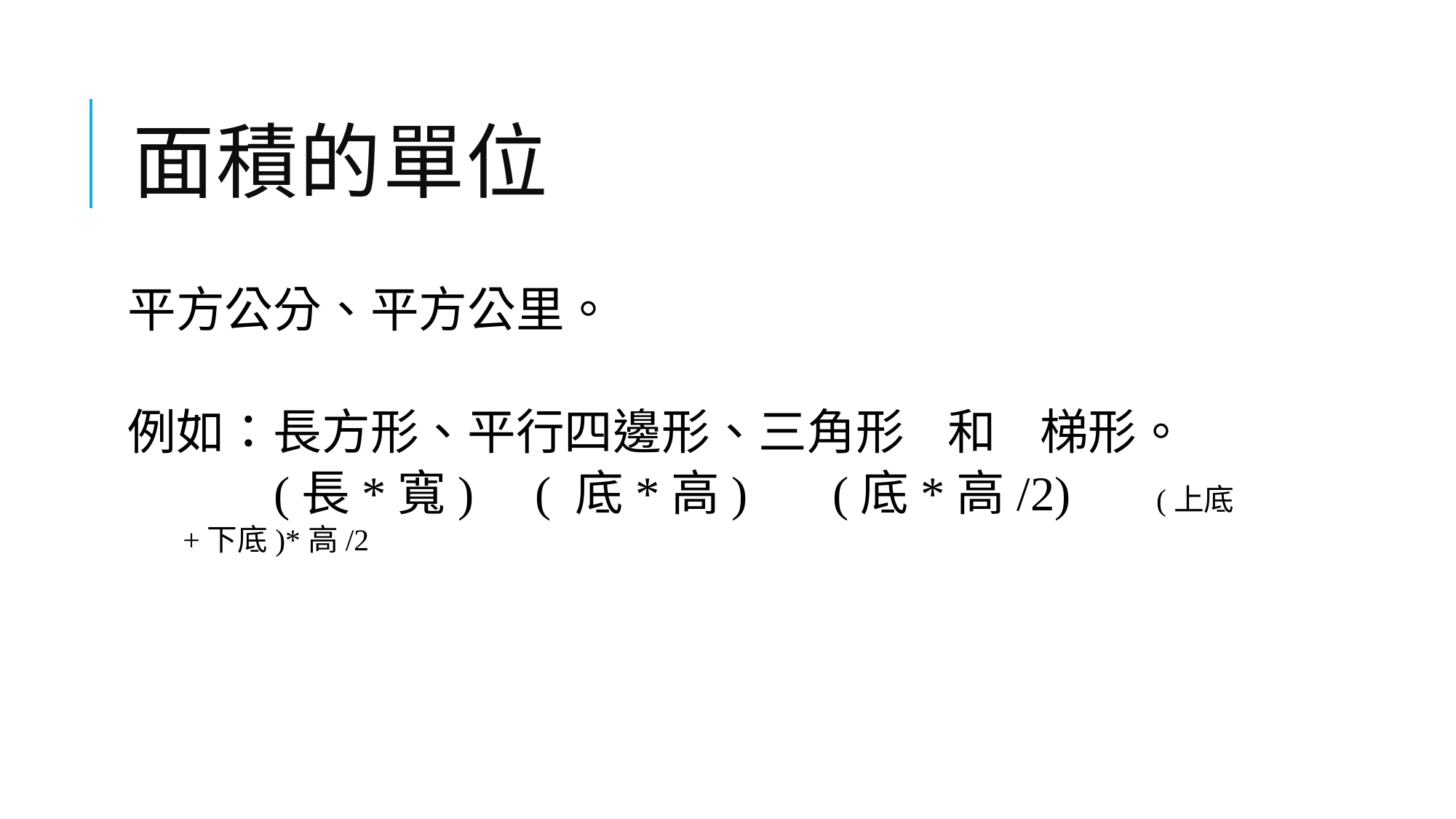

# 面積的單位
平方公分、平方公里。

例如：長方形、平行四邊形、三角形    和    梯形。
            (長*寬)     ( 底*高)       (底*高/2)       (上底+下底)*高/2